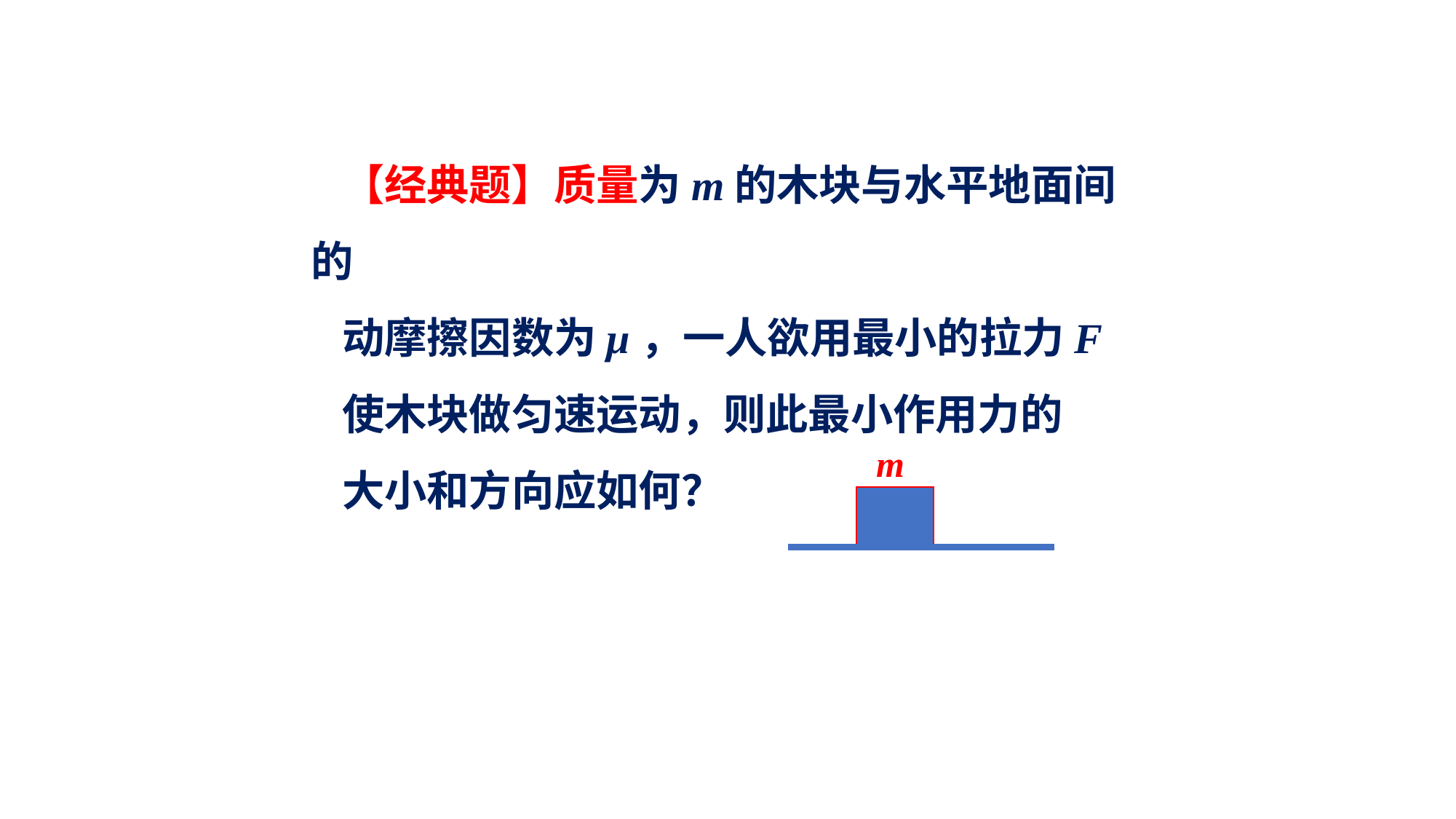

【经典题】质量为m的木块与水平地面间的
动摩擦因数为μ，一人欲用最小的拉力F
使木块做匀速运动，则此最小作用力的
大小和方向应如何？
m